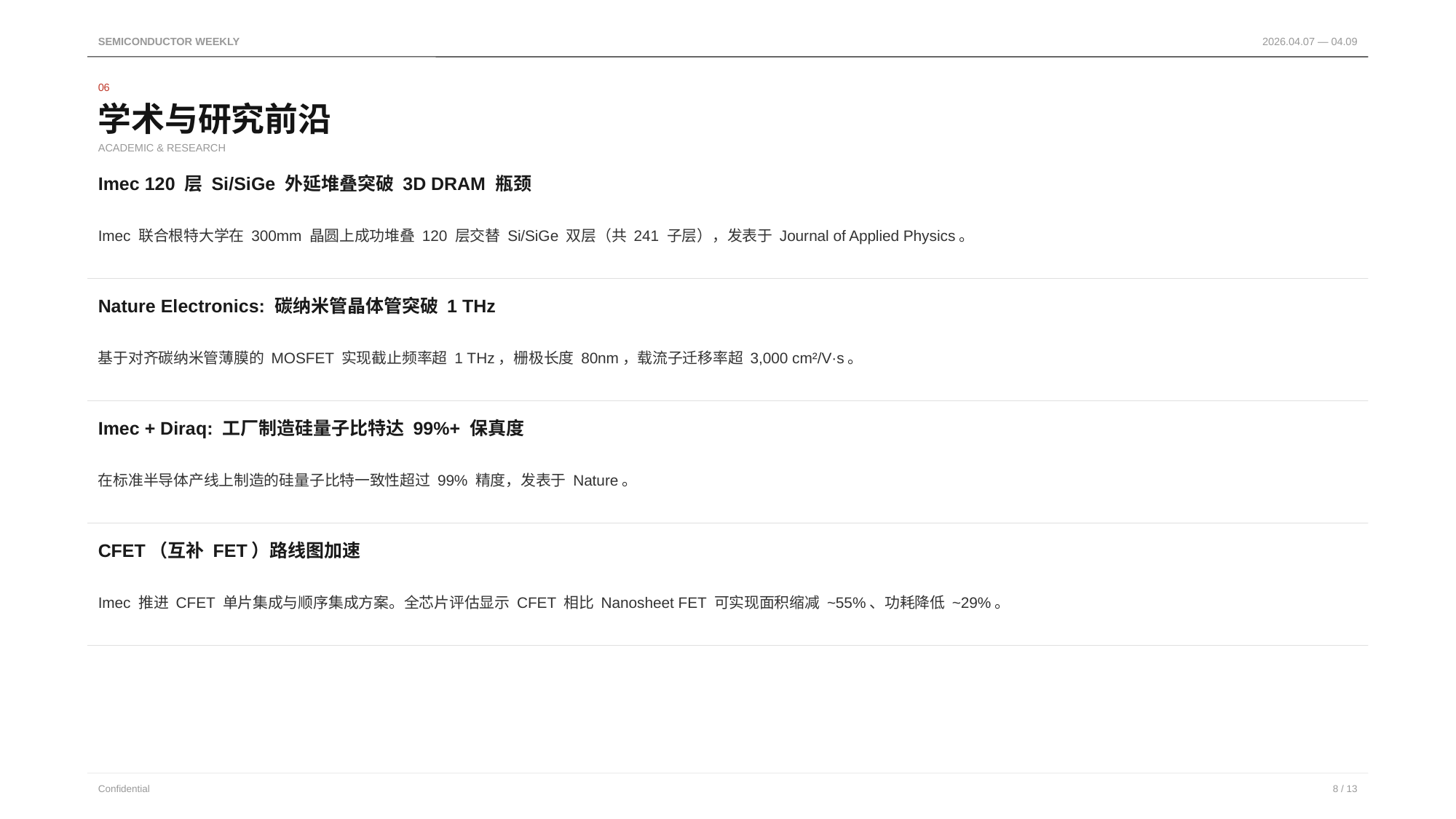

SEMICONDUCTOR WEEKLY
2026.04.07 — 04.09

06
学术与研究前沿
ACADEMIC & RESEARCH
Imec 120 层 Si/SiGe 外延堆叠突破 3D DRAM 瓶颈
Imec 联合根特大学在 300mm 晶圆上成功堆叠 120 层交替 Si/SiGe 双层（共 241 子层），发表于 Journal of Applied Physics。

Nature Electronics: 碳纳米管晶体管突破 1 THz
基于对齐碳纳米管薄膜的 MOSFET 实现截止频率超 1 THz，栅极长度 80nm，载流子迁移率超 3,000 cm²/V·s。

Imec + Diraq: 工厂制造硅量子比特达 99%+ 保真度
在标准半导体产线上制造的硅量子比特一致性超过 99% 精度，发表于 Nature。

CFET（互补 FET）路线图加速
Imec 推进 CFET 单片集成与顺序集成方案。全芯片评估显示 CFET 相比 Nanosheet FET 可实现面积缩减 ~55%、功耗降低 ~29%。

Confidential
8 / 13